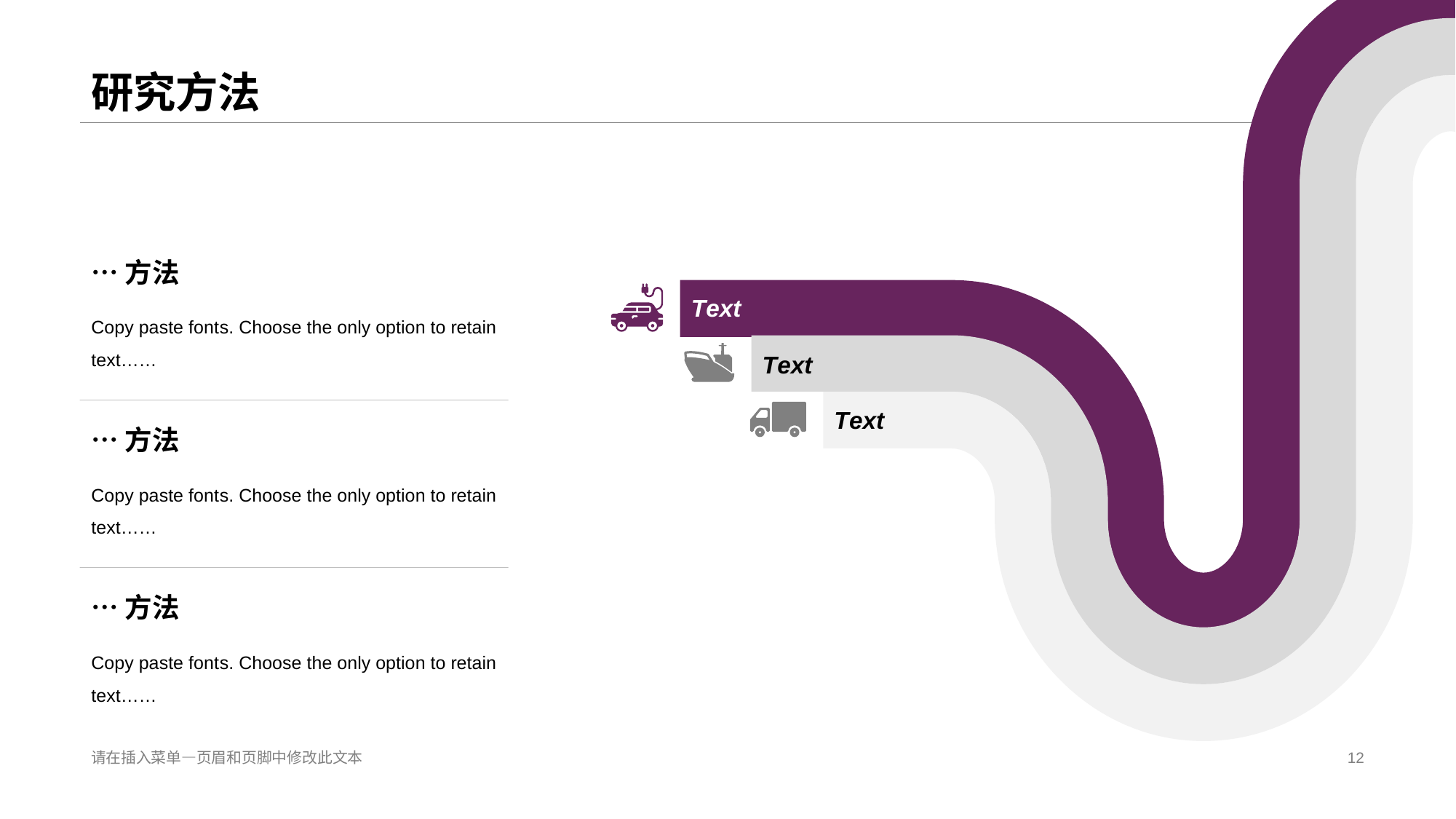

…方法
Copy paste font s. Choose the only option to retain text……

T ext
T ext

T ext

…方法
Copy paste font s. Choose the only option to retain text……
…方法
Copy paste font s. Choose the only option to retain text……
# 研究方法
请在插入菜单—页眉和页脚中修改此文本
12